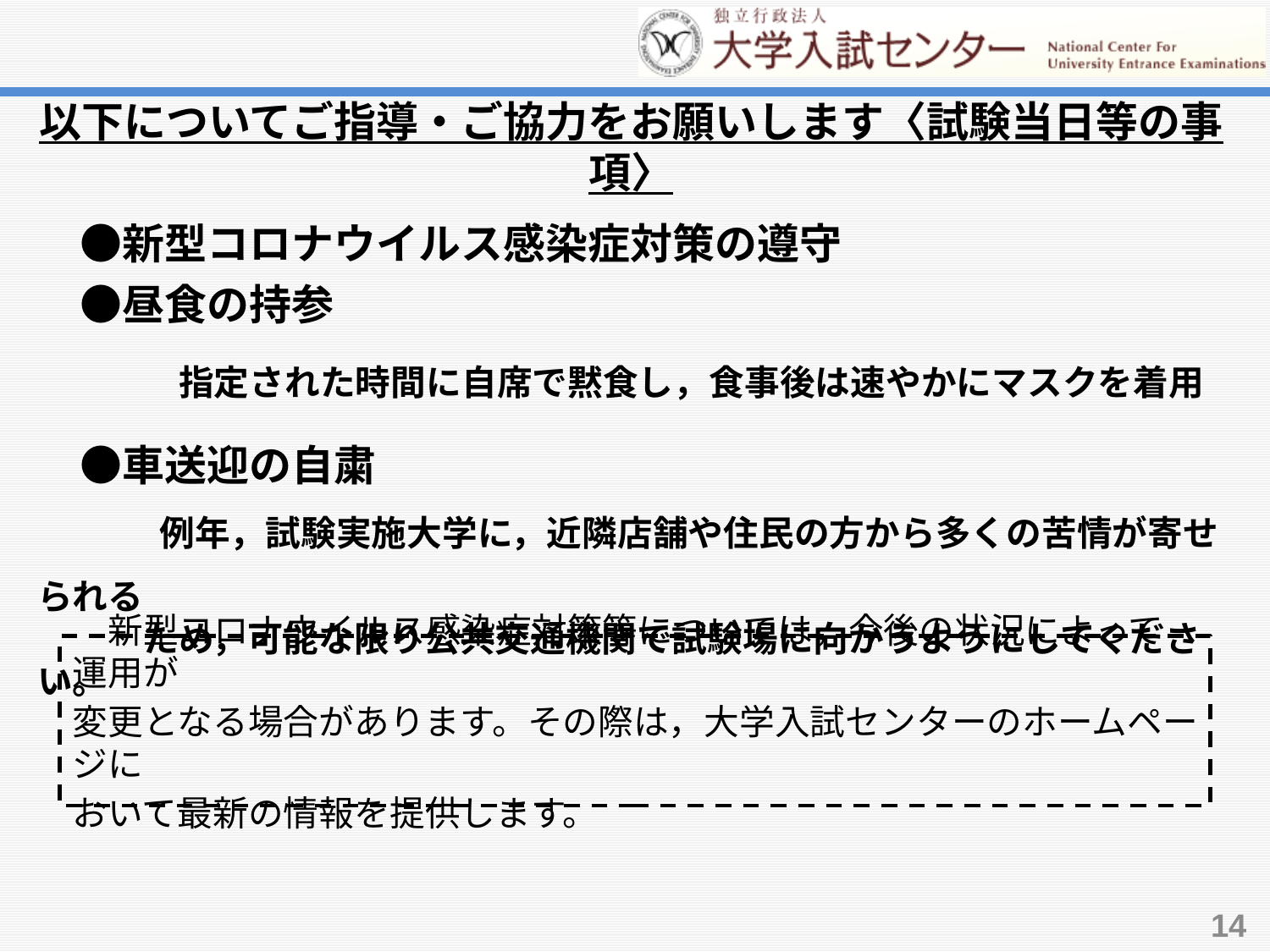

以下についてご指導・ご協力をお願いします〈試験当日等の事項〉
　●新型コロナウイルス感染症対策の遵守
　●昼食の持参
　　　　指定された時間に自席で黙食し，食事後は速やかにマスクを着用
　●車送迎の自粛
　　 　 例年，試験実施大学に，近隣店舗や住民の方から多くの苦情が寄せられる
　　　ため，可能な限り公共交通機関で試験場に向かうようにしてください。
　新型コロナウイルス感染症対策等については，今後の状況によって運用が
変更となる場合があります。その際は，大学入試センターのホームページに
おいて最新の情報を提供します。
14